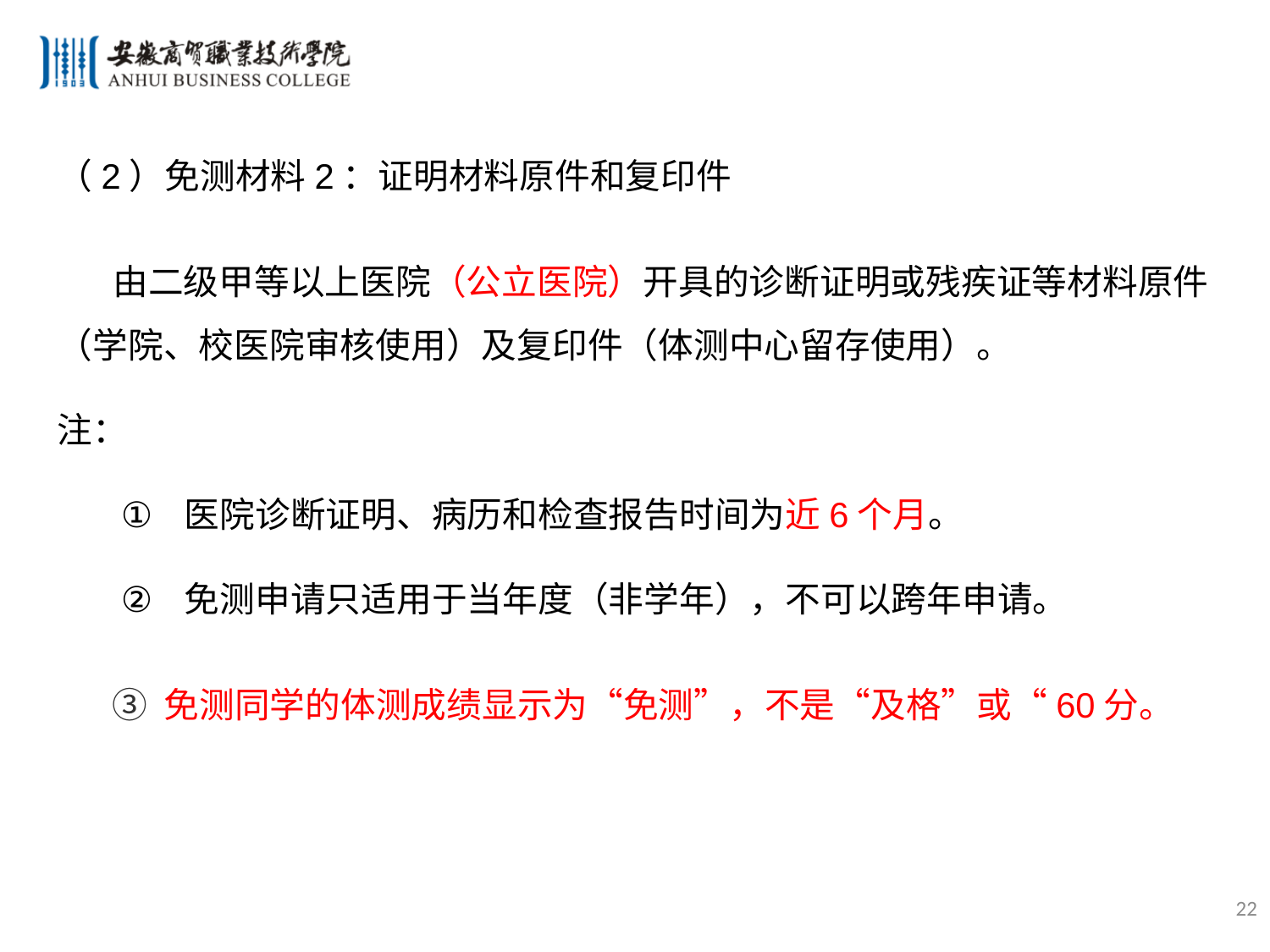

（2）免测材料2：证明材料原件和复印件
      由二级甲等以上医院（公立医院）开具的诊断证明或残疾证等材料原件（学院、校医院审核使用）及复印件（体测中心留存使用）。
注：
医院诊断证明、病历和检查报告时间为近6个月。
免测申请只适用于当年度（非学年），不可以跨年申请。
       ③ 免测同学的体测成绩显示为“免测”，不是“及格”或“60分。

22